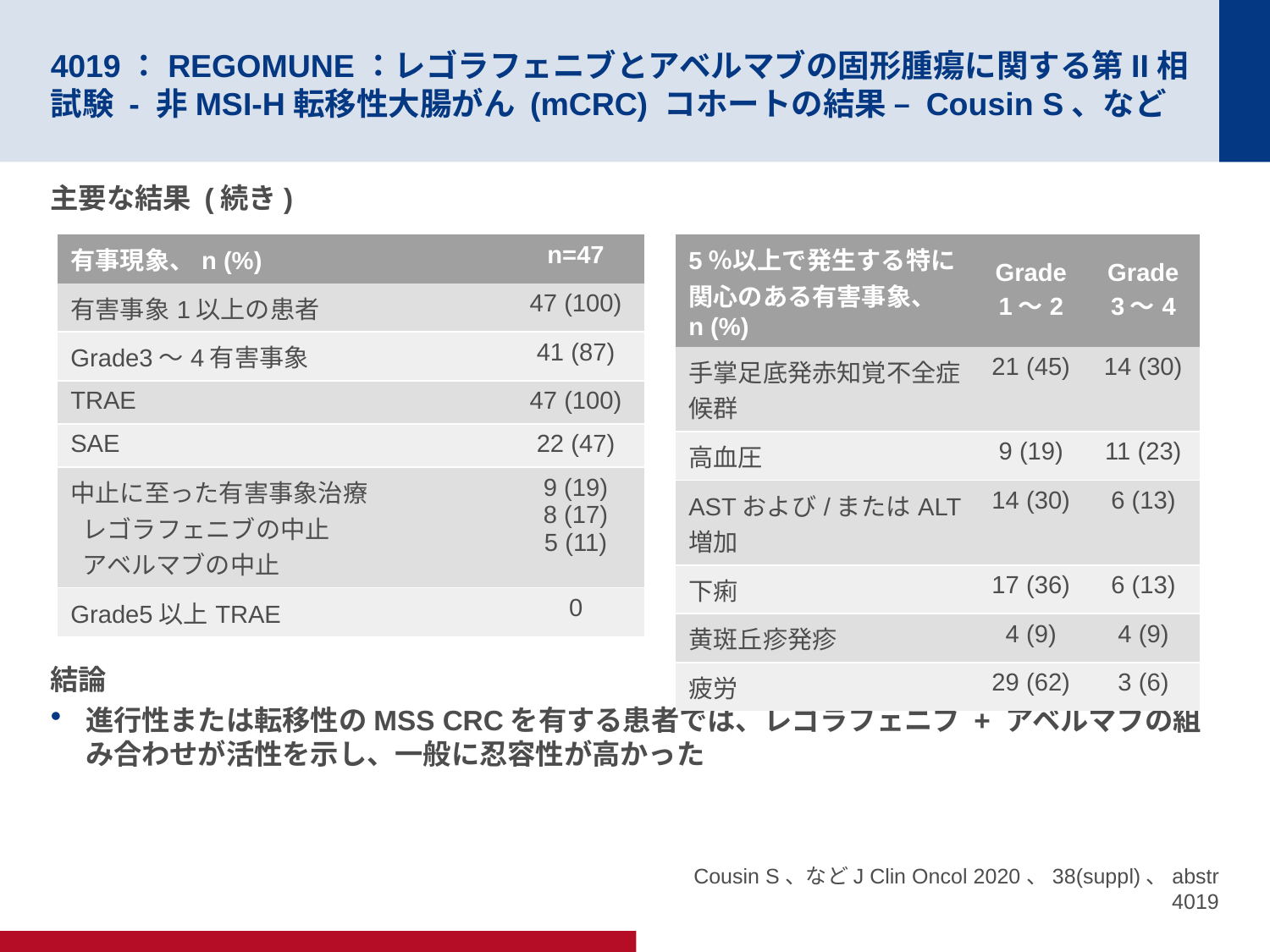

# 4019：REGOMUNE：レゴラフェニブとアベルマブの固形腫瘍に関する第II相試験 - 非MSI-H転移性大腸がん (mCRC) コホートの結果 – Cousin S、など
主要な結果 (続き)
結論
進行性または転移性のMSS CRCを有する患者では、レゴラフェニブ + アベルマブの組み合わせが活性を示し、一般に忍容性が高かった
| 有事現象、n (%) | n=47 |
| --- | --- |
| 有害事象1以上の患者 | 47 (100) |
| Grade3～4有害事象 | 41 (87) |
| TRAE | 47 (100) |
| SAE | 22 (47) |
| 中止に至った有害事象治療 レゴラフェニブの中止 アベルマブの中止 | 9 (19) 8 (17) 5 (11) |
| Grade5以上TRAE | 0 |
| 5％以上で発生する特に関心のある有害事象、 n (%) | Grade 1～2 | Grade 3～4 |
| --- | --- | --- |
| 手掌足底発赤知覚不全症候群 | 21 (45) | 14 (30) |
| 高血圧 | 9 (19) | 11 (23) |
| ASTおよび/またはALT増加 | 14 (30) | 6 (13) |
| 下痢 | 17 (36) | 6 (13) |
| 黄斑丘疹発疹 | 4 (9) | 4 (9) |
| 疲労 | 29 (62) | 3 (6) |
Cousin S、などJ Clin Oncol 2020、38(suppl)、abstr 4019